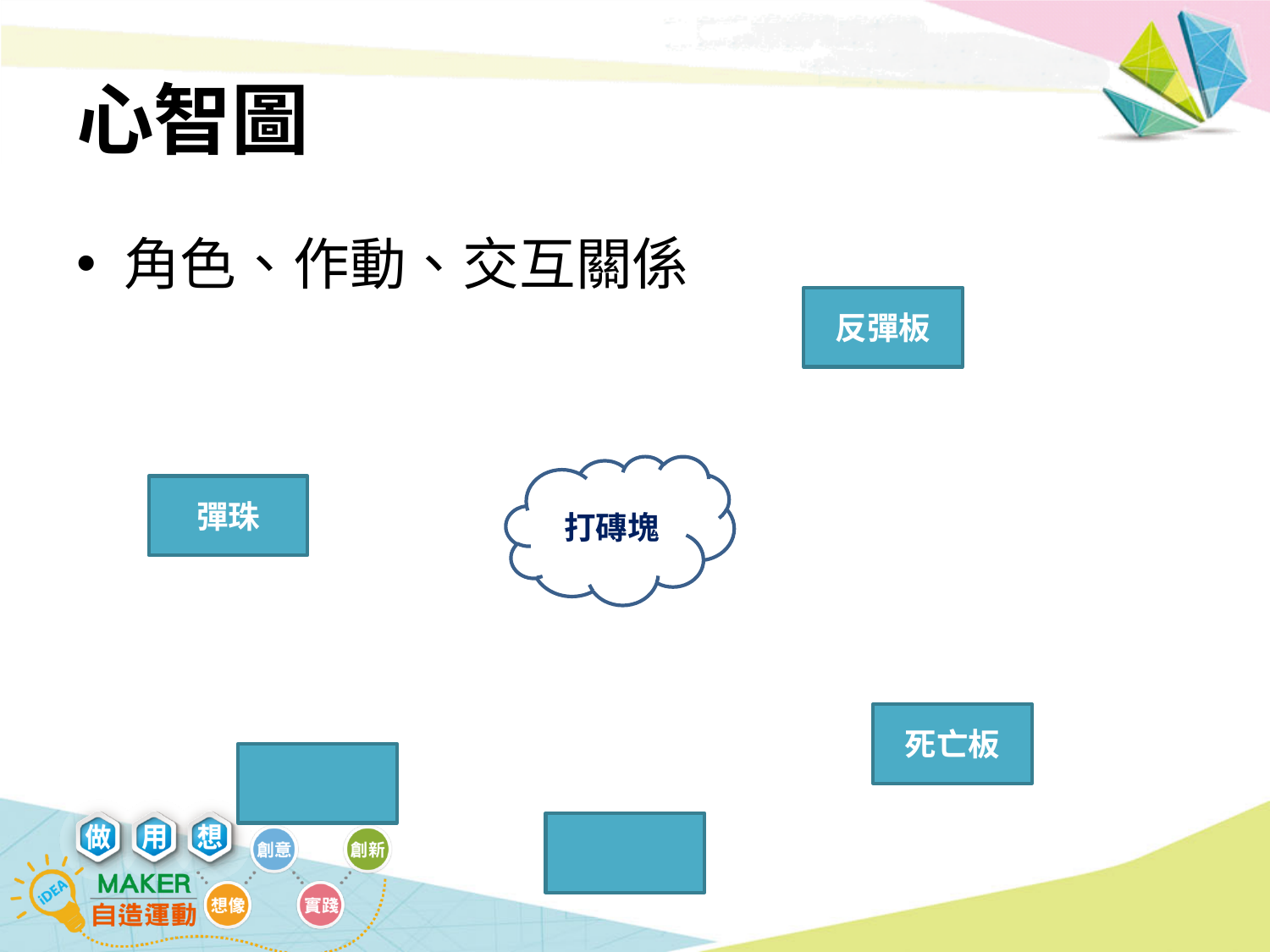

# 心智圖
角色、作動、交互關係

反彈板
打磚塊
彈珠
死亡板